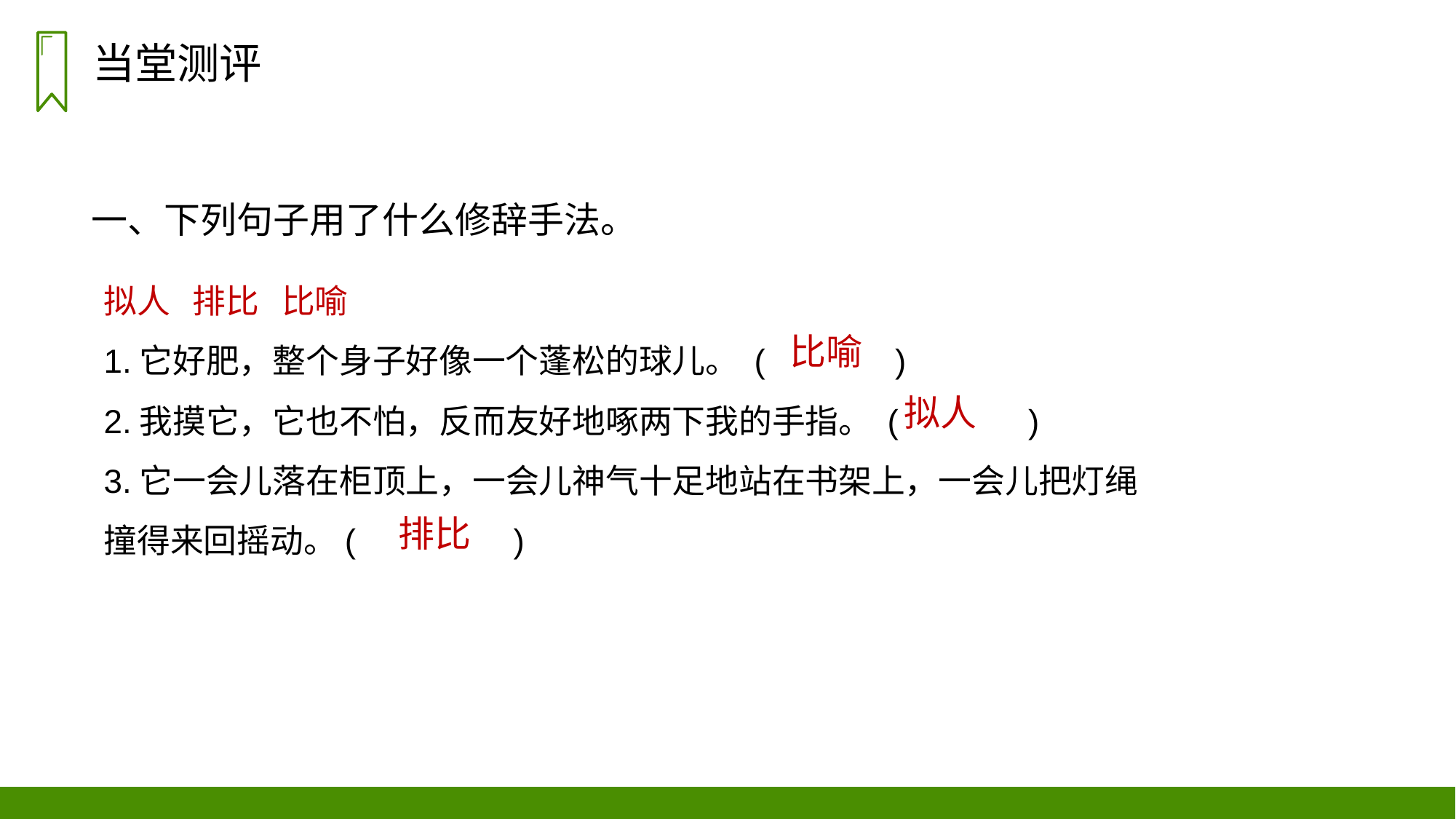

当堂测评
一、下列句子用了什么修辞手法。
拟人   排比   比喻
1.它好肥，整个身子好像一个蓬松的球儿。 (              )
2.我摸它，它也不怕，反而友好地啄两下我的手指。 (              )
3.它一会儿落在柜顶上，一会儿神气十足地站在书架上，一会儿把灯绳撞得来回摇动。(                 )
比喻
拟人
排比